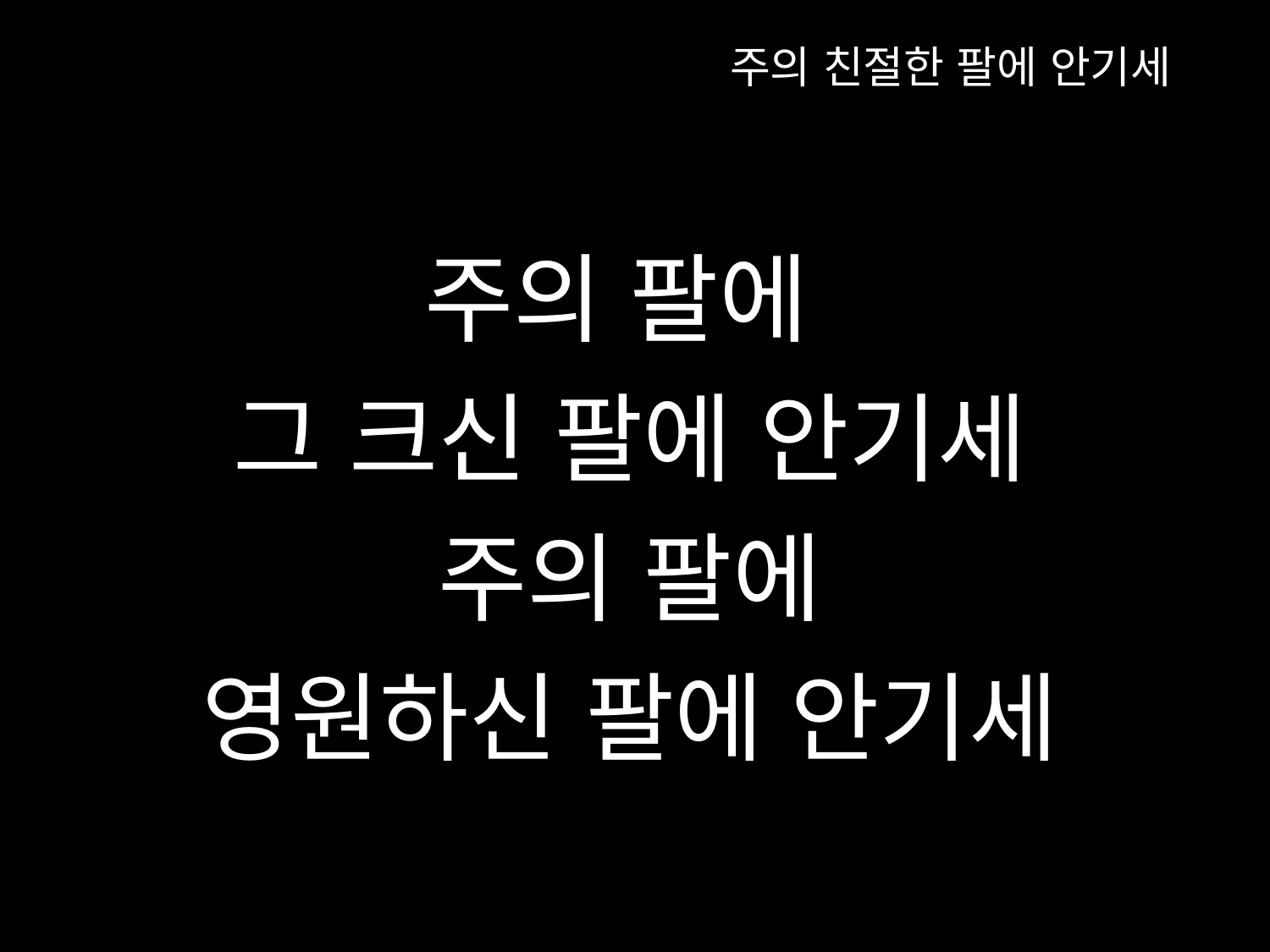

주의 친절한 팔에 안기세
주의 팔에
그 크신 팔에 안기세
주의 팔에
영원하신 팔에 안기세